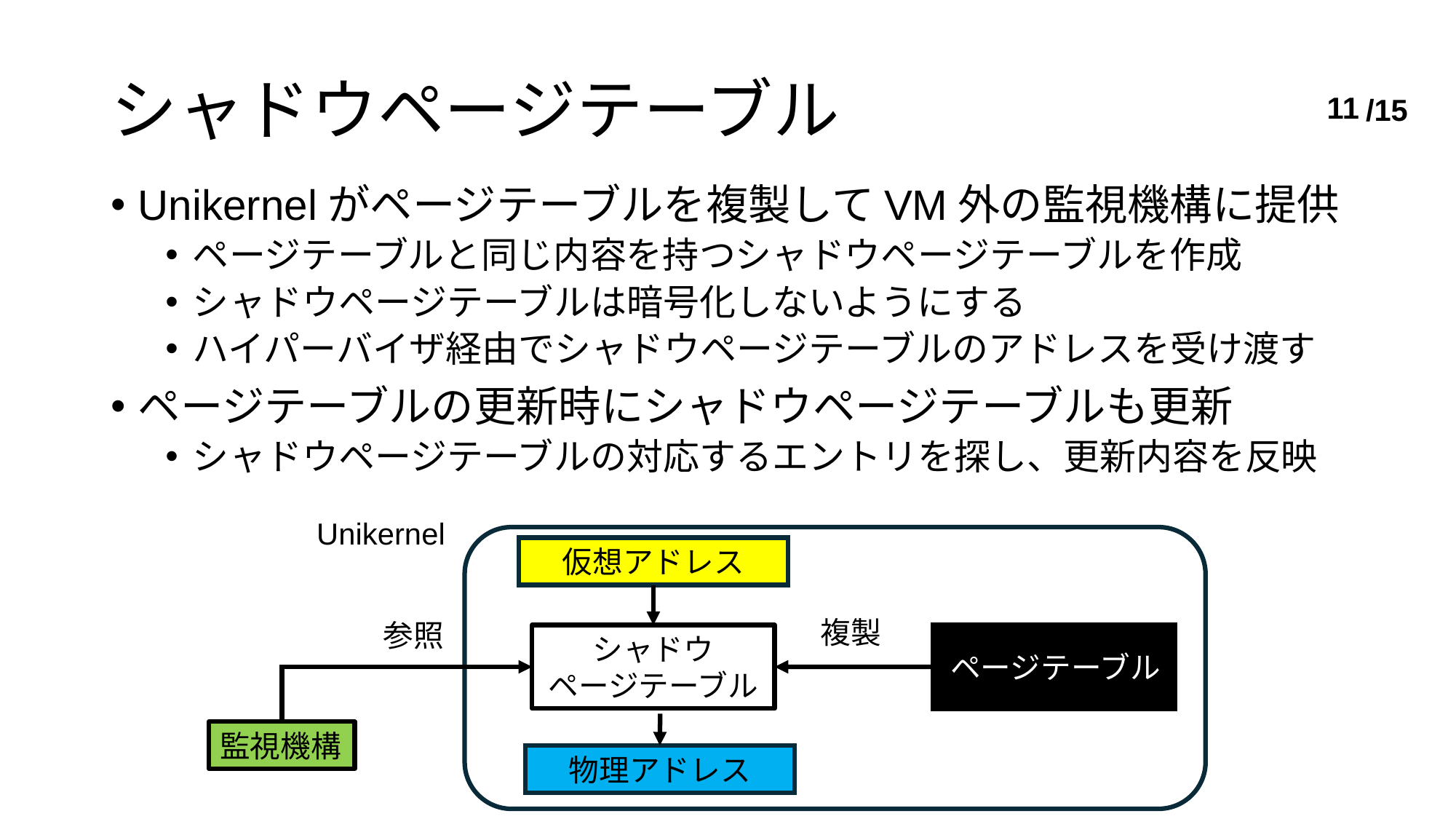

# シャドウページテーブル
11
Unikernelがページテーブルを複製してVM外の監視機構に提供
ページテーブルと同じ内容を持つシャドウページテーブルを作成
シャドウページテーブルは暗号化しないようにする
ハイパーバイザ経由でシャドウページテーブルのアドレスを受け渡す
ページテーブルの更新時にシャドウページテーブルも更新
シャドウページテーブルの対応するエントリを探し、更新内容を反映
Unikernel

仮想アドレス
複製
参照

シャドウ
ページテーブル
ページテーブル
監視機構
物理アドレス